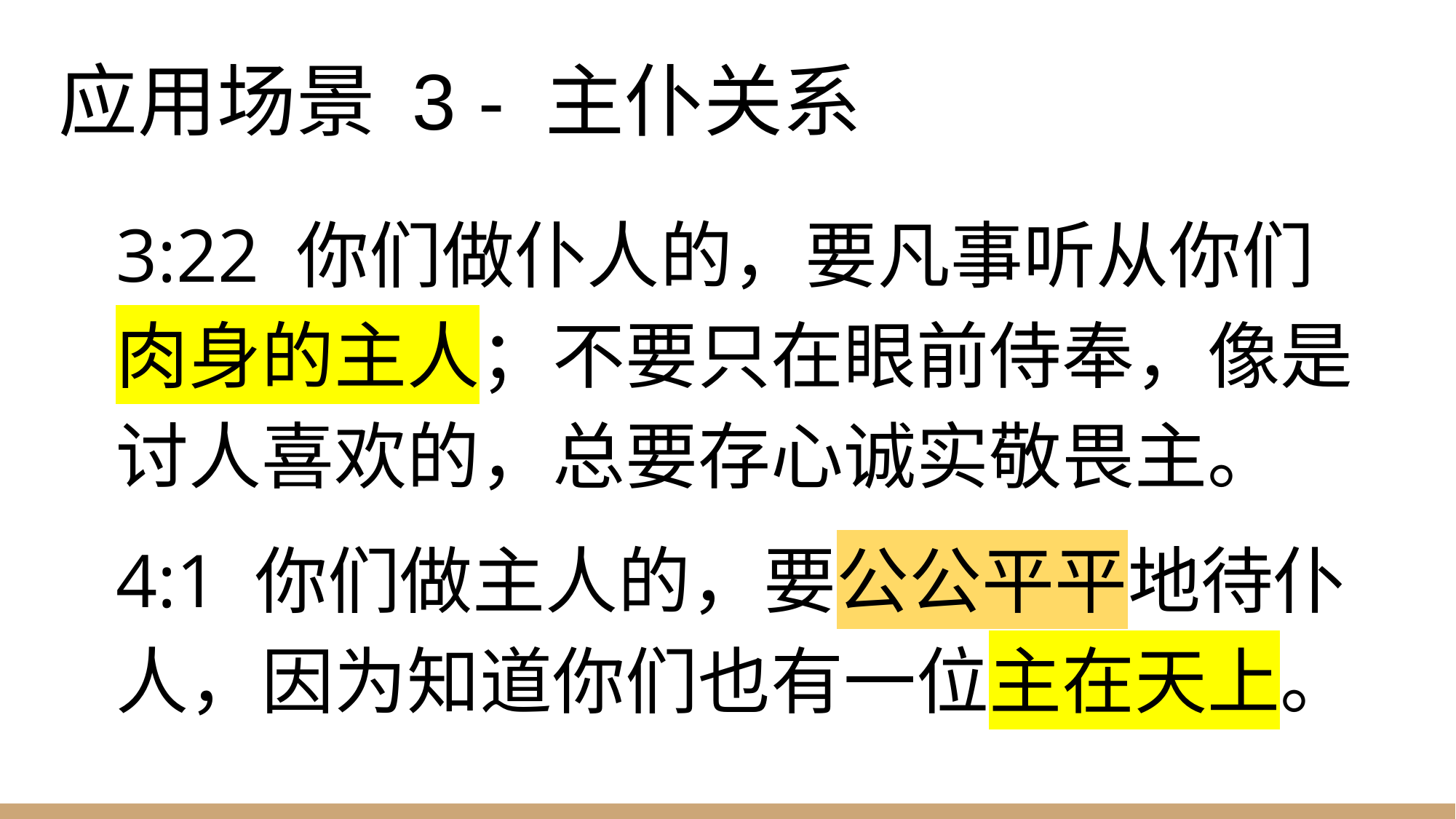

# 应用场景 3 - 主仆关系
3:22 你们做仆人的，要凡事听从你们肉身的主人；不要只在眼前侍奉，像是讨人喜欢的，总要存心诚实敬畏主。
4:1 你们做主人的，要公公平平地待仆人，因为知道你们也有一位主在天上。